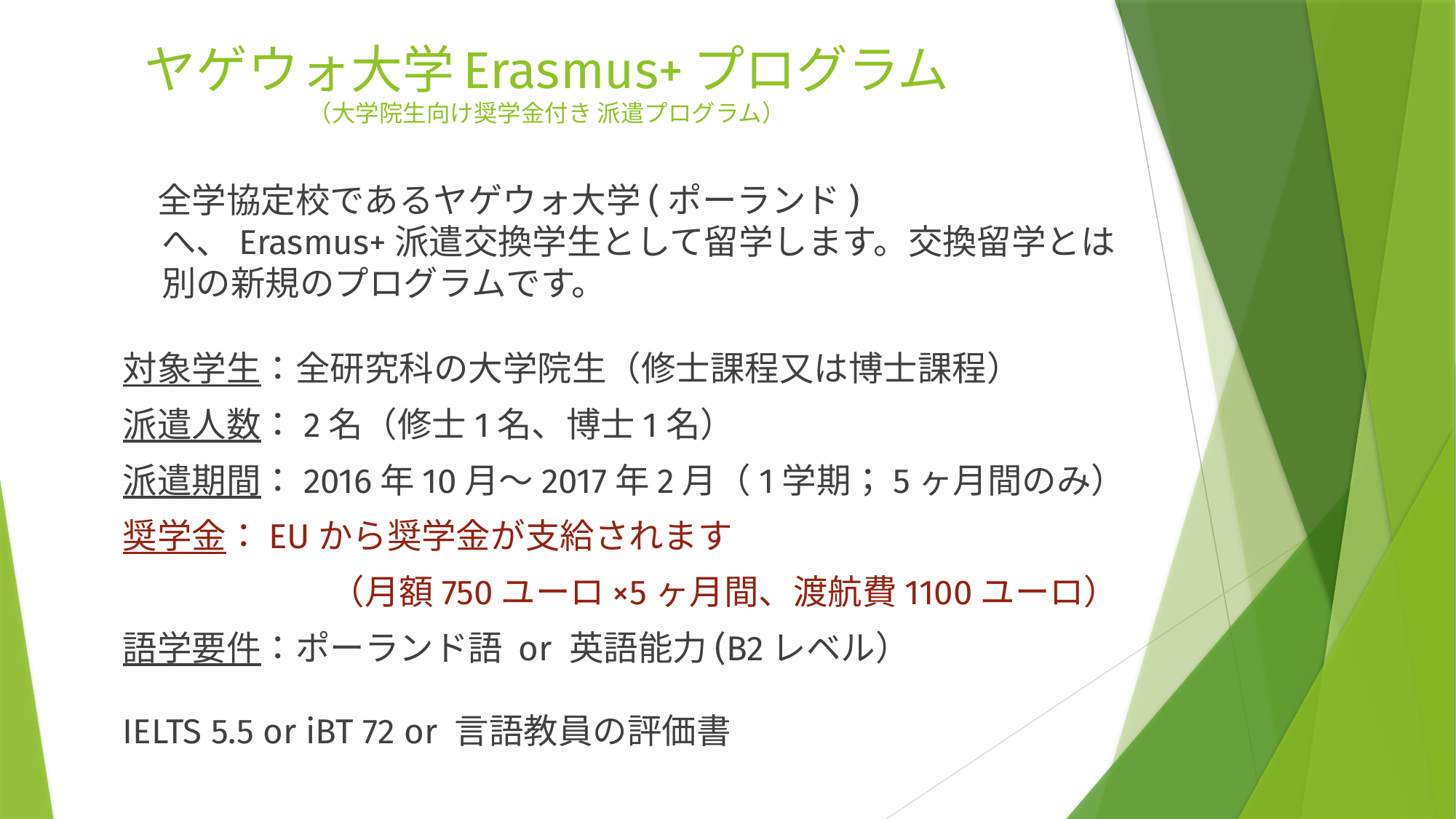

ヤゲウォ大学Erasmus+プログラム
（大学院生向け奨学金付き 派遣プログラム）
　全学協定校であるヤゲウォ大学(ポーランド)へ、Erasmus+派遣交換学生として留学します。交換留学とは別の新規のプログラムです。

対象学生：全研究科の大学院生（修士課程又は博士課程）
派遣人数：2名（修士1名、博士1名）
派遣期間：2016年10月～2017年2月（1学期；5ヶ月間のみ）
奨学金：EUから奨学金が支給されます
	　　　（月額750ユーロ×5ヶ月間、渡航費1100ユーロ）
語学要件：ポーランド語 or 英語能力(B2レベル）　　　　　　　　　　　　　　　　　　　　　　　				IELTS 5.5 or iBT 72 or 言語教員の評価書